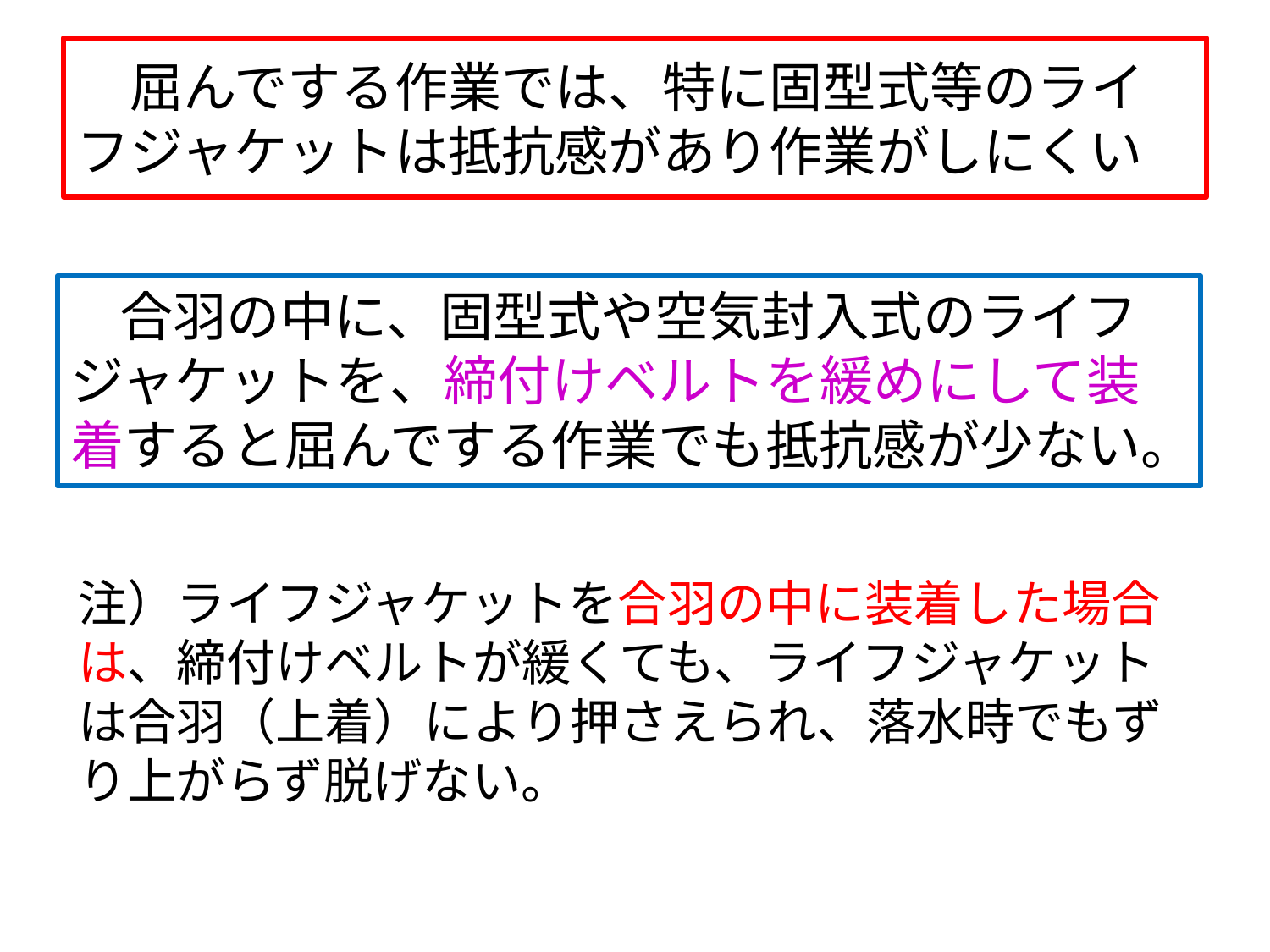

# 屈んでする作業では、特に固型式等のライフジャケットは抵抗感があり作業がしにくい
　合羽の中に、固型式や空気封入式のライフジャケットを、締付けベルトを緩めにして装着すると屈んでする作業でも抵抗感が少ない。
注）ライフジャケットを合羽の中に装着した場合は、締付けベルトが緩くても、ライフジャケットは合羽（上着）により押さえられ、落水時でもずり上がらず脱げない。